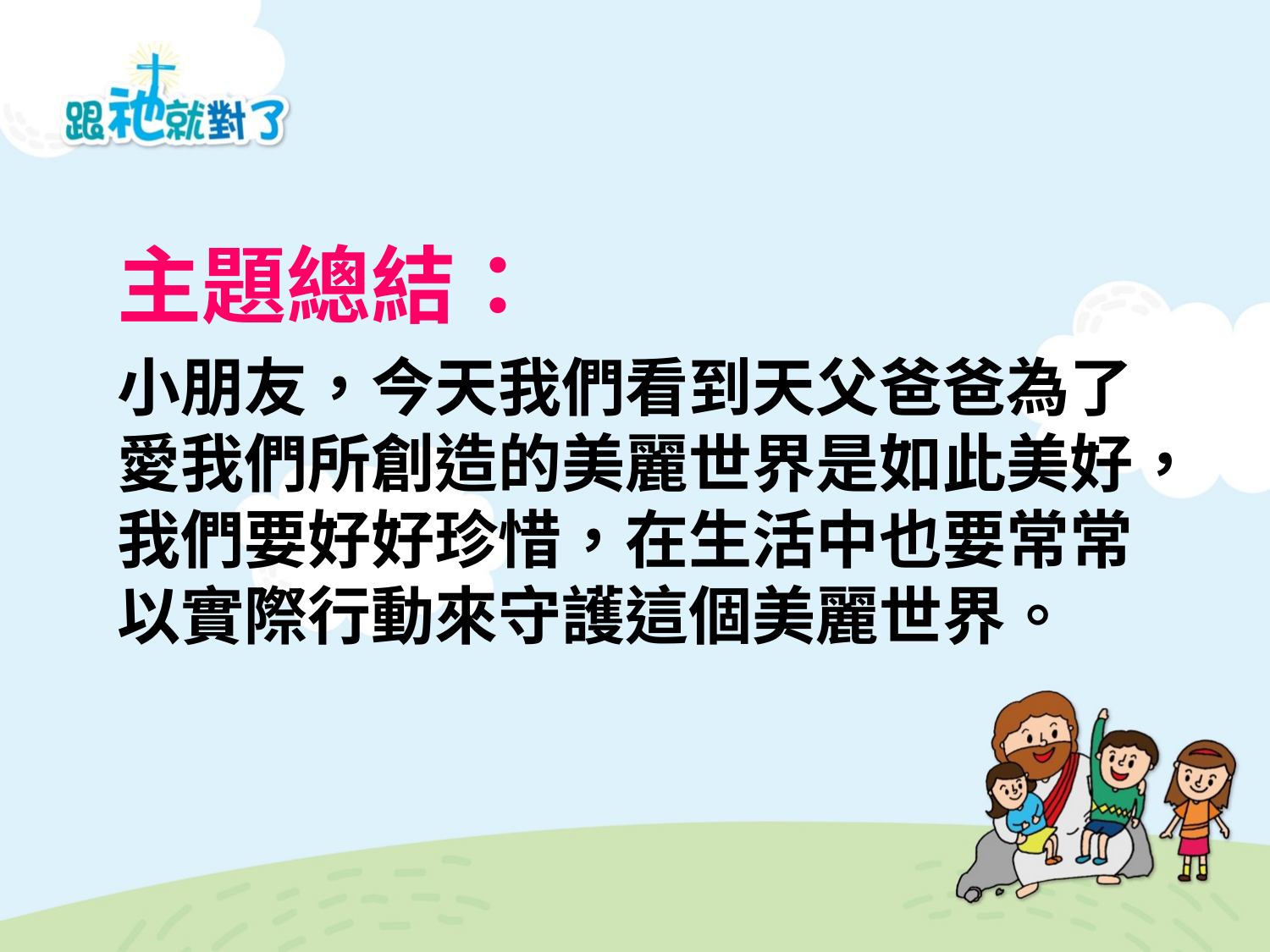

主題總結：
小朋友，今天我們看到天父爸爸為了愛我們所創造的美麗世界是如此美好，我們要好好珍惜，在生活中也要常常以實際行動來守護這個美麗世界。